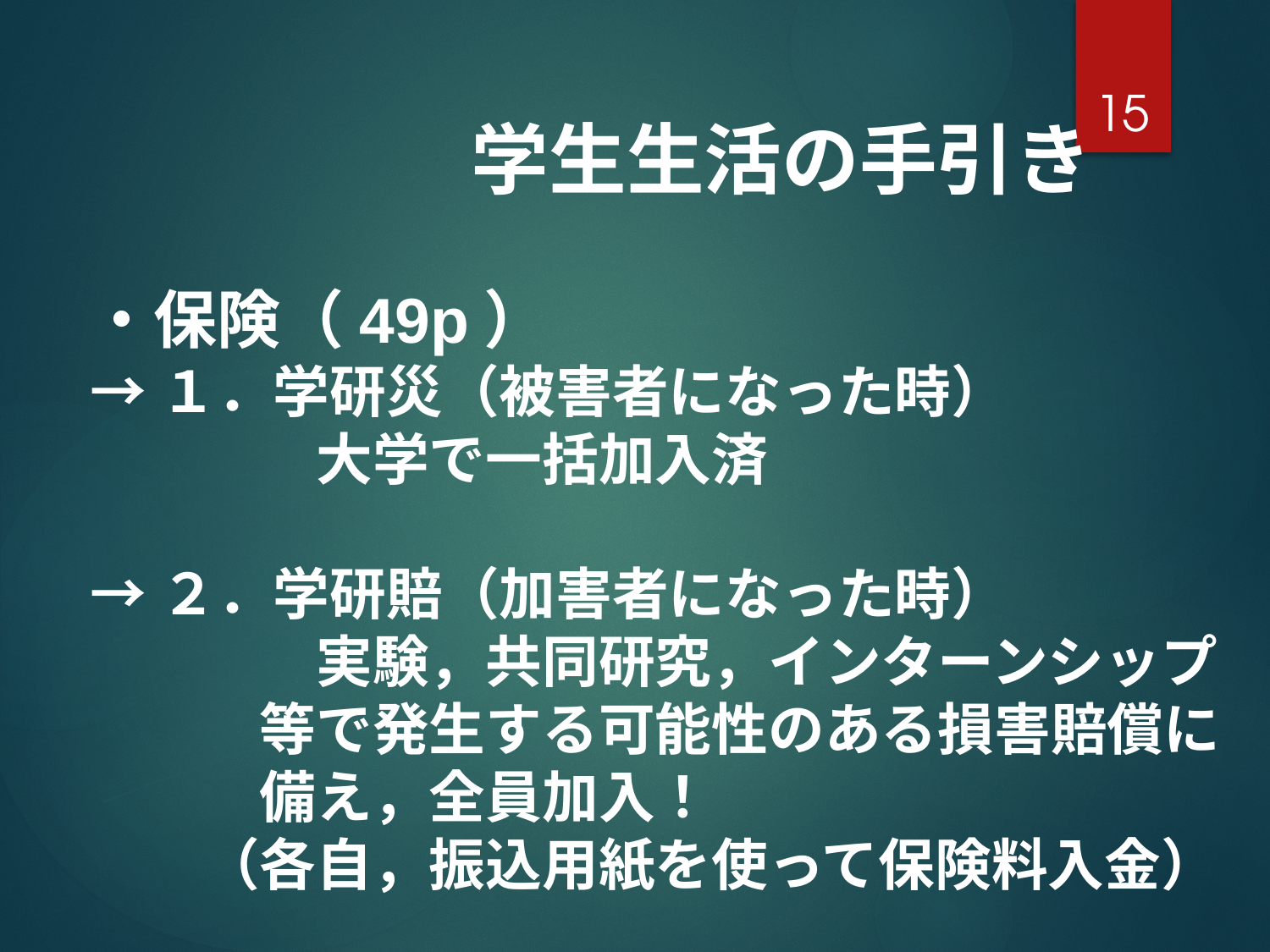

15
			学生生活の手引き

・保険（49p）
→１．学研災（被害者になった時）
　　　　大学で一括加入済

→２．学研賠（加害者になった時）
　　　　実験，共同研究，インターンシップ
　　　等で発生する可能性のある損害賠償に
　　　備え，全員加入！
　　（各自，振込用紙を使って保険料入金）